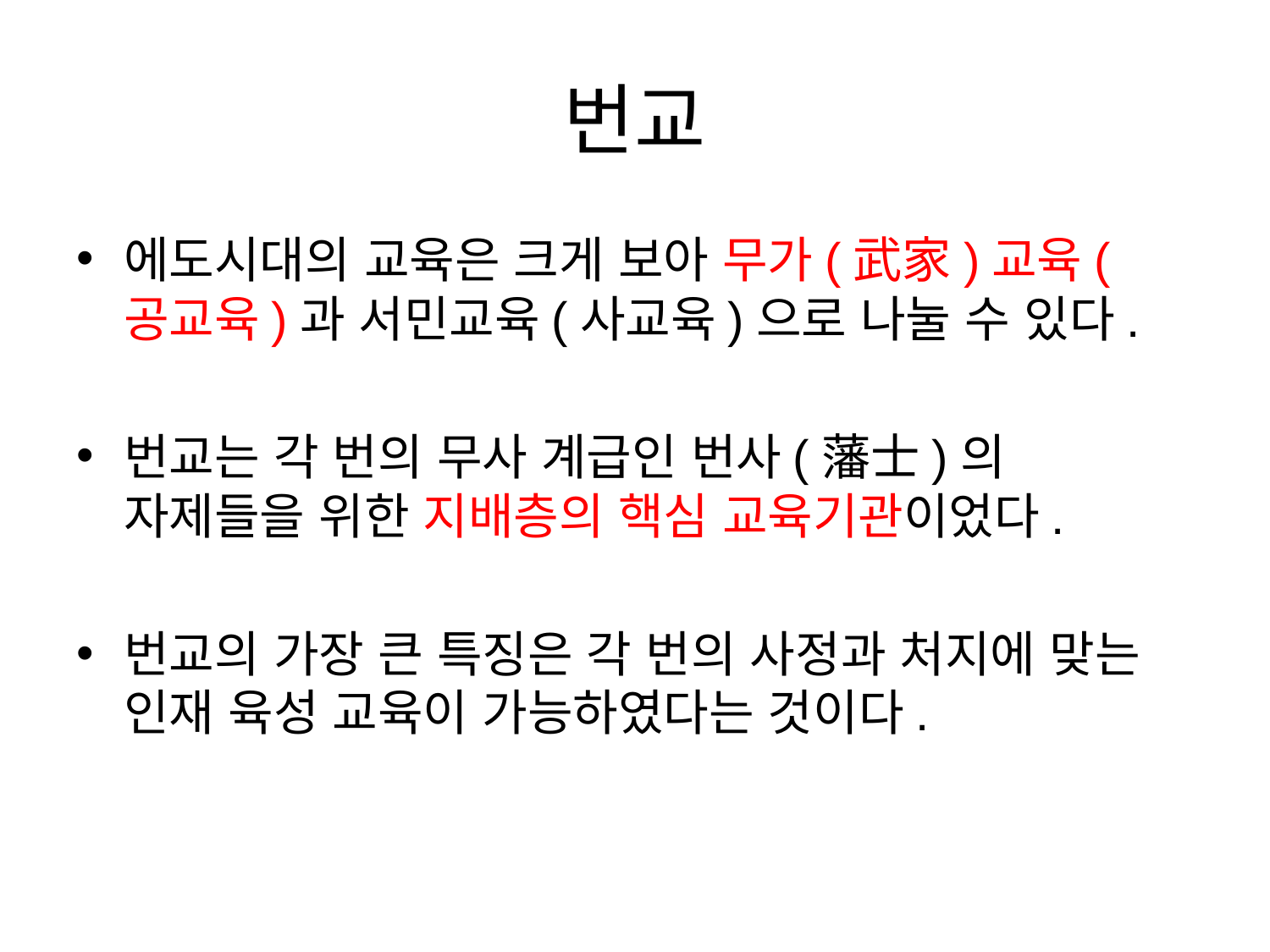

# 번교
에도시대의 교육은 크게 보아 무가(武家)교육(공교육)과 서민교육(사교육)으로 나눌 수 있다.

번교는 각 번의 무사 계급인 번사(藩士)의 자제들을 위한 지배층의 핵심 교육기관이었다.

번교의 가장 큰 특징은 각 번의 사정과 처지에 맞는 인재 육성 교육이 가능하였다는 것이다.